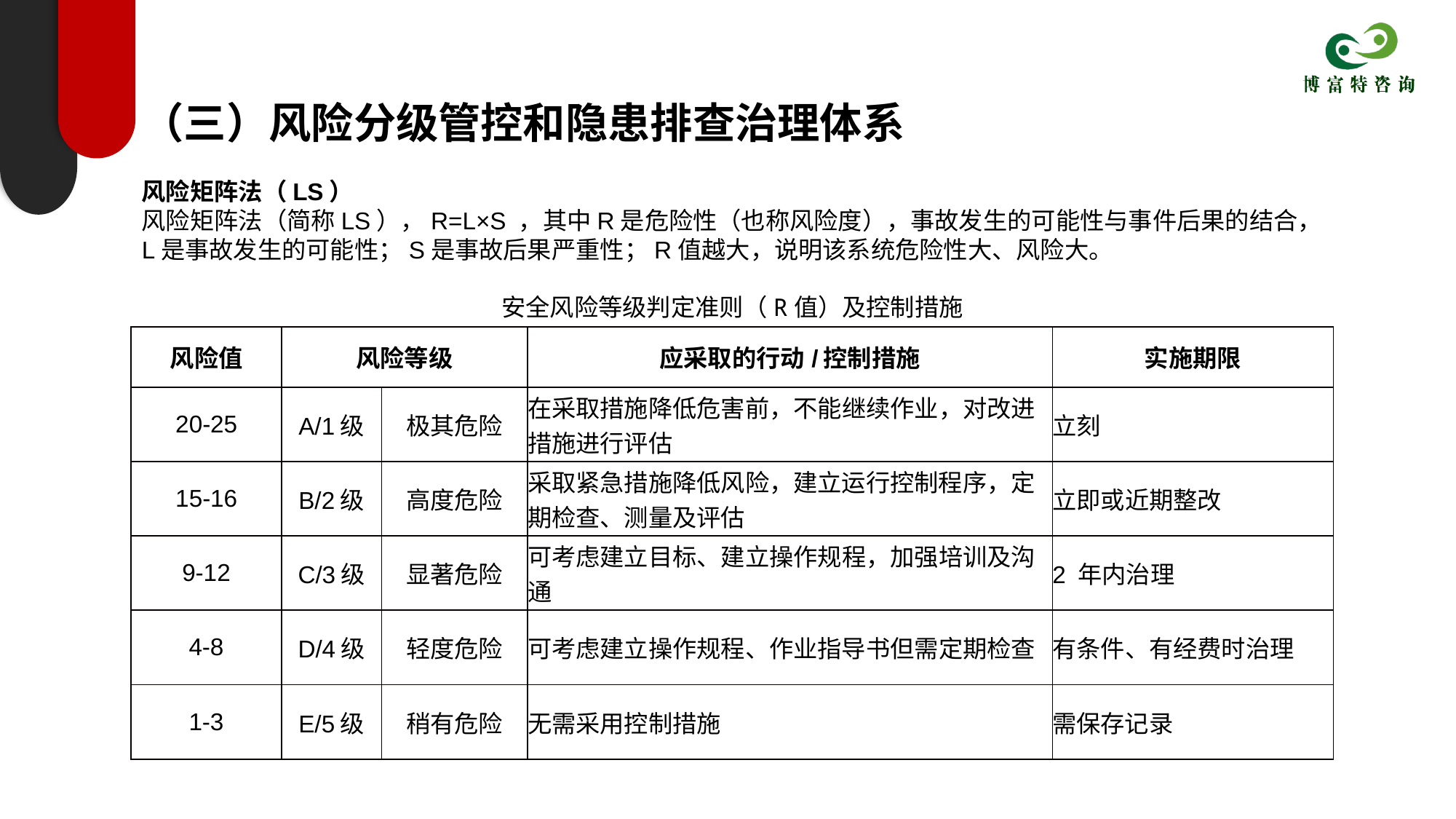

（三）风险分级管控和隐患排查治理体系

风险矩阵法（LS）
风险矩阵法（简称LS），R=L×S ，其中R是危险性（也称风险度），事故发生的可能性与事件后果的结合， L是事故发生的可能性；S是事故后果严重性；R值越大，说明该系统危险性大、风险大。
安全风险等级判定准则（R值）及控制措施
| 风险值 | 风险等级 |  | 应采取的行动/控制措施 | 实施期限 |
| --- | --- | --- | --- | --- |
| 20-25 | A/1级 | 极其危险 | 在采取措施降低危害前，不能继续作业，对改进措施进行评估 | 立刻 |
| 15-16 | B/2级 | 高度危险 | 采取紧急措施降低风险，建立运行控制程序，定期检查、测量及评估 | 立即或近期整改 |
| 9-12 | C/3级 | 显著危险 | 可考虑建立目标、建立操作规程，加强培训及沟通 | 2 年内治理 |
| 4-8 | D/4级 | 轻度危险 | 可考虑建立操作规程、作业指导书但需定期检查 | 有条件、有经费时治理 |
| 1-3 | E/5级 | 稍有危险 | 无需采用控制措施 | 需保存记录 |
12